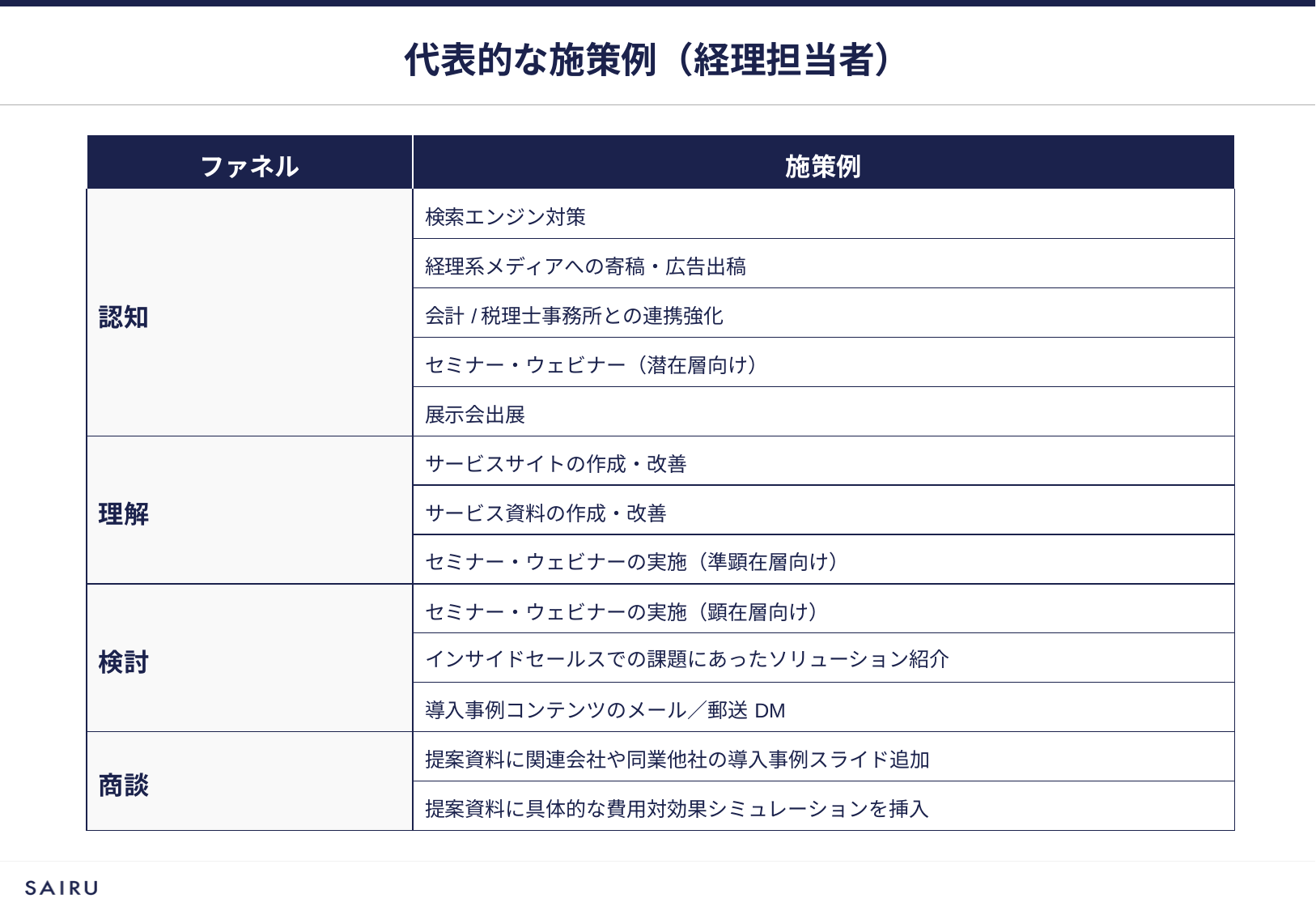

# 代表的な施策例（経理担当者）
| ファネル | 施策例 |
| --- | --- |
| 認知 | 検索エンジン対策 |
|  | 経理系メディアへの寄稿・広告出稿 |
|  | 会計/税理士事務所との連携強化 |
|  | セミナー・ウェビナー（潜在層向け） |
|  | 展示会出展 |
| 理解 | サービスサイトの作成・改善 |
|  | サービス資料の作成・改善 |
|  | セミナー・ウェビナーの実施（準顕在層向け） |
| 検討 | セミナー・ウェビナーの実施（顕在層向け） |
|  | インサイドセールスでの課題にあったソリューション紹介 |
|  | 導入事例コンテンツのメール／郵送DM |
| 商談 | 提案資料に関連会社や同業他社の導入事例スライド追加 |
|  | 提案資料に具体的な費用対効果シミュレーションを挿入 |